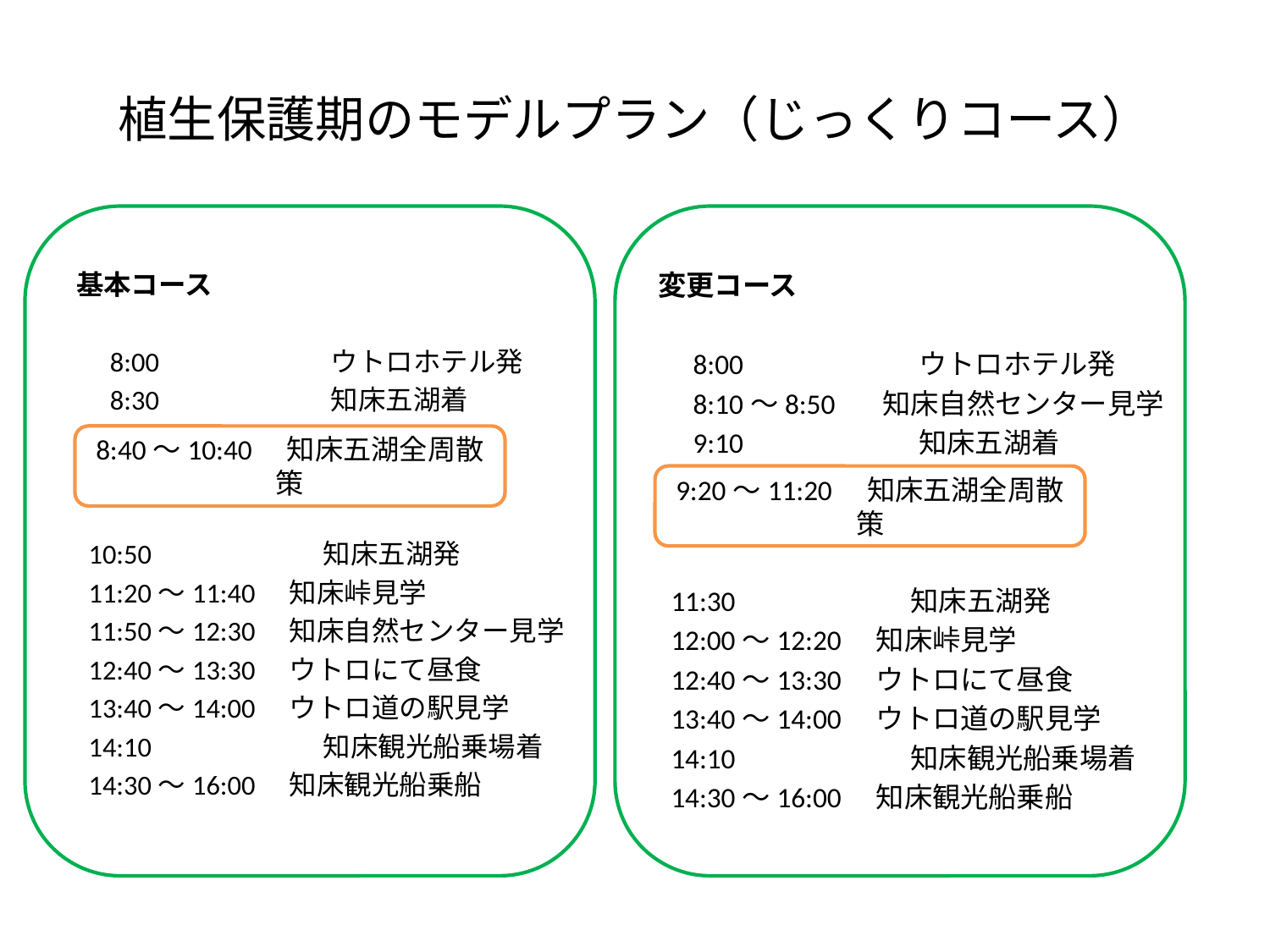

# 植生保護期のモデルプラン（じっくりコース）

基本コース

　8:00　　　　　　ウトロホテル発
　8:30　　　　　　知床五湖着

  10:50　　　　　　知床五湖発
  11:20～11:40　知床峠見学
  11:50～12:30　知床自然センター見学
  12:40～13:30　ウトロにて昼食
  13:40～14:00　ウトロ道の駅見学
  14:10　　　　　　知床観光船乗場着
  14:30～16:00　知床観光船乗船

変更コース

　8:00　　　　　　ウトロホテル発
　8:10～8:50　  知床自然センター見学
　9:10　　　　　　知床五湖着

  11:30　　　　　　知床五湖発
  12:00～12:20　知床峠見学
  12:40～13:30　ウトロにて昼食
  13:40～14:00　ウトロ道の駅見学
  14:10　　　　　　知床観光船乗場着
  14:30～16:00　知床観光船乗船
8:40～10:40　知床五湖全周散策
9:20～11:20　知床五湖全周散策